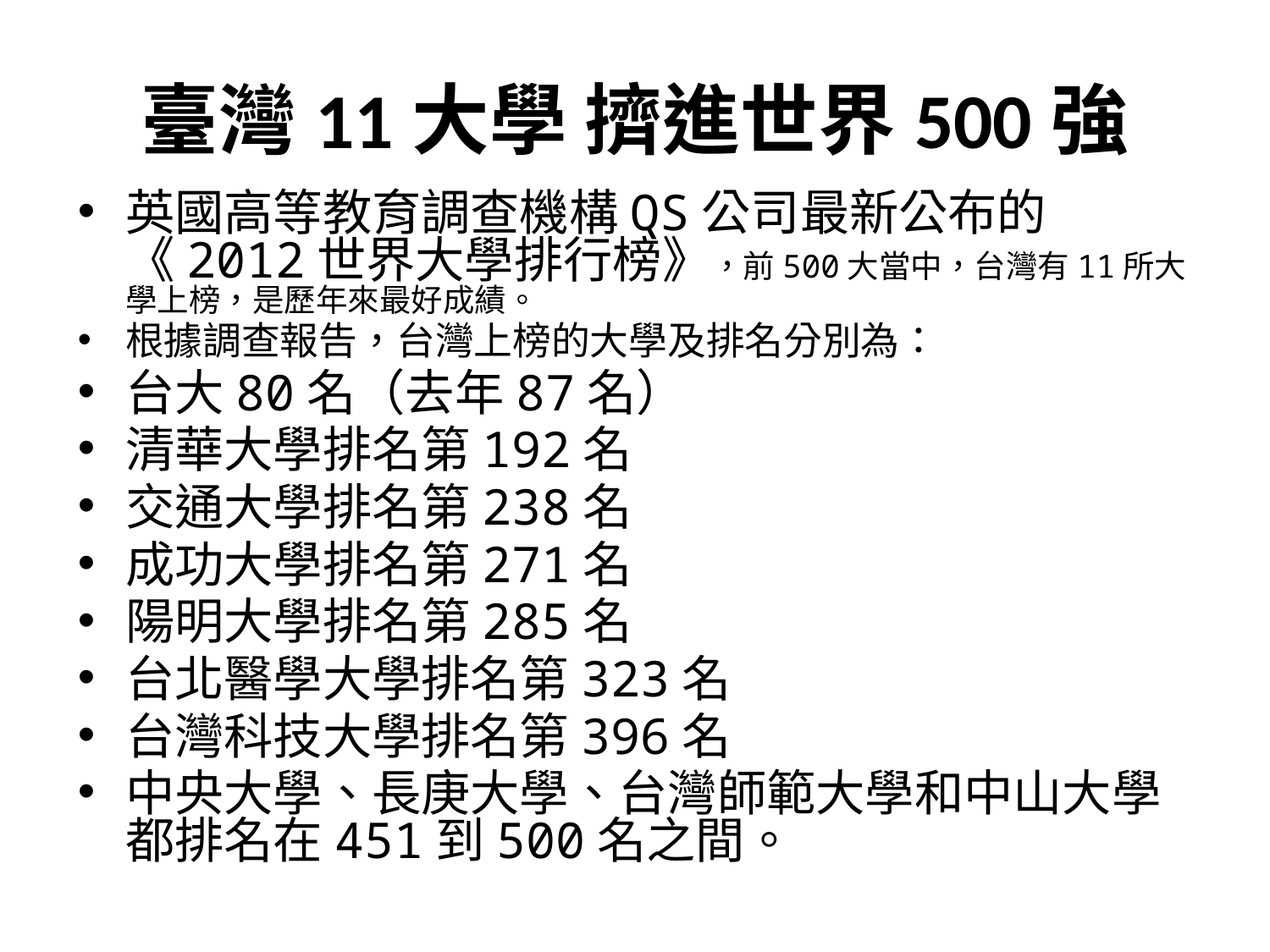

臺灣11大學 擠進世界500強
英國高等教育調查機構QS公司最新公布的《2012世界大學排行榜》，前500大當中，台灣有11所大學上榜，是歷年來最好成績。
根據調查報告，台灣上榜的大學及排名分別為：
台大80名（去年87名）
清華大學排名第192名
交通大學排名第238名
成功大學排名第271名
陽明大學排名第285名
台北醫學大學排名第323名
台灣科技大學排名第396名
中央大學、長庚大學、台灣師範大學和中山大學都排名在451到500名之間。